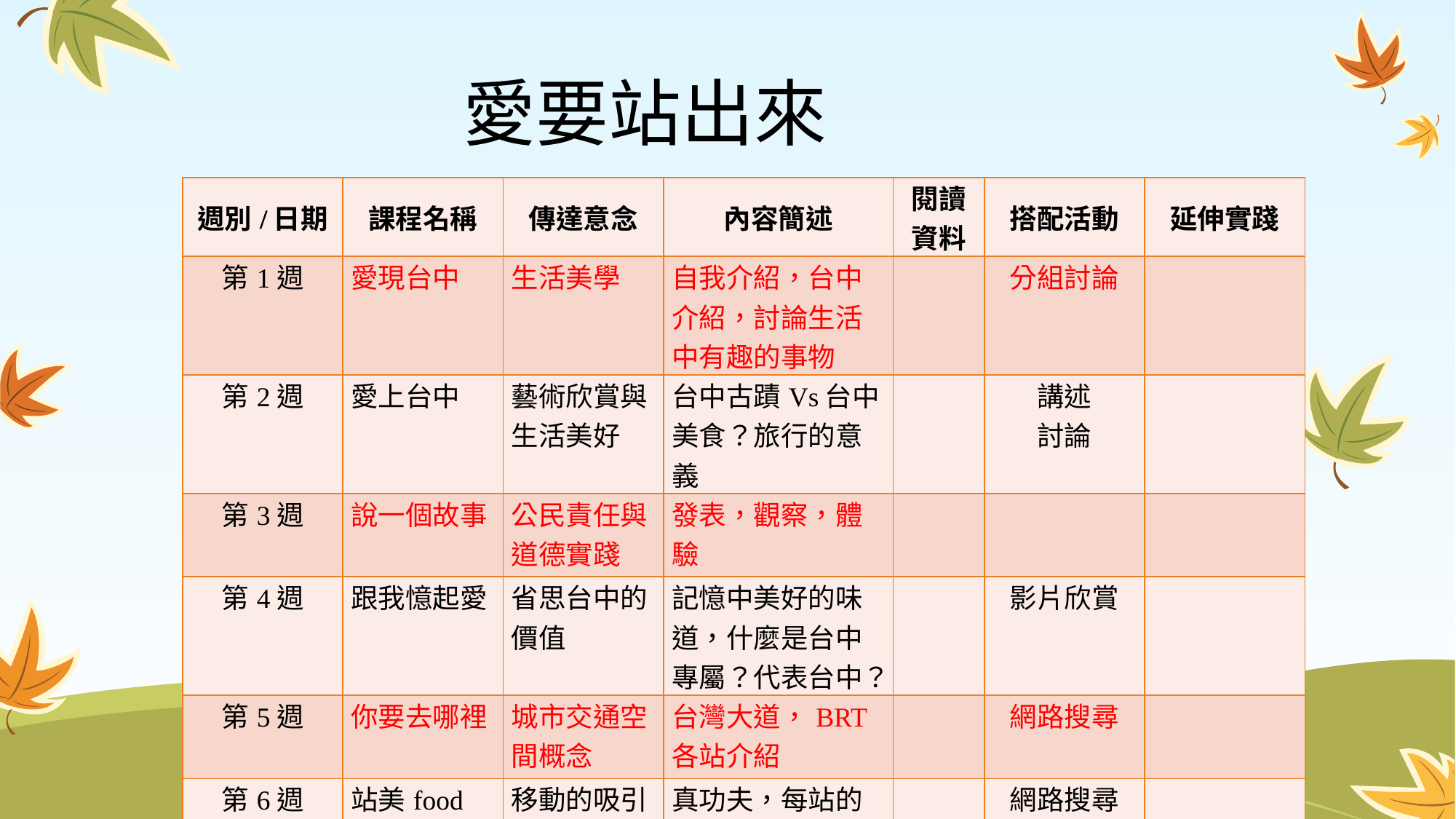

# 愛要站出來
| 週別/日期 | 課程名稱 | 傳達意念 | 內容簡述 | 閱讀資料 | 搭配活動 | 延伸實踐 |
| --- | --- | --- | --- | --- | --- | --- |
| 第1週 | 愛現台中 | 生活美學 | 自我介紹，台中介紹，討論生活中有趣的事物 |  | 分組討論 |  |
| 第2週 | 愛上台中 | 藝術欣賞與生活美好 | 台中古蹟Vs台中美食？旅行的意義 |  | 講述 討論 |  |
| 第3週 | 說一個故事 | 公民責任與道德實踐 | 發表，觀察，體驗 |  |  |  |
| 第4週 | 跟我憶起愛 | 省思台中的價值 | 記憶中美好的味道，什麼是台中專屬？代表台中？ |  | 影片欣賞 |  |
| 第5週 | 你要去哪裡 | 城市交通空間概念 | 台灣大道，BRT各站介紹 |  | 網路搜尋 |  |
| 第6週 | 站美food | 移動的吸引點 | 真功夫，每站的美食地圖 |  | 網路搜尋 |  |